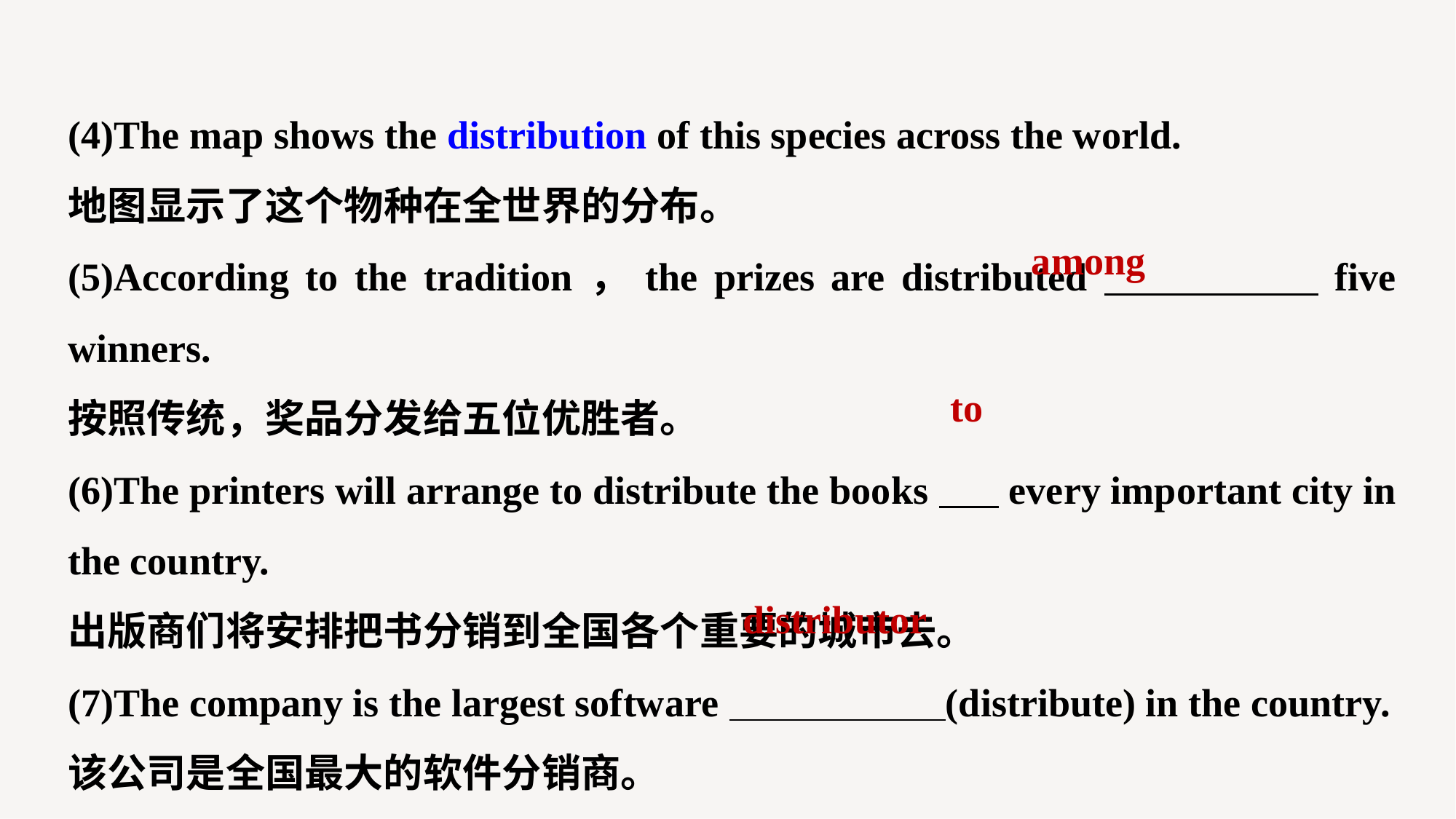

(4)The map shows the distribution of this species across the world.
地图显示了这个物种在全世界的分布。
(5)According to the tradition，the prizes are distributed               five winners.
按照传统，奖品分发给五位优胜者。
(6)The printers will arrange to distribute the books        every important city in the country.
出版商们将安排把书分销到全国各个重要的城市去。
(7)The company is the largest software                       (distribute) in the country.
该公司是全国最大的软件分销商。
among
to
distributor